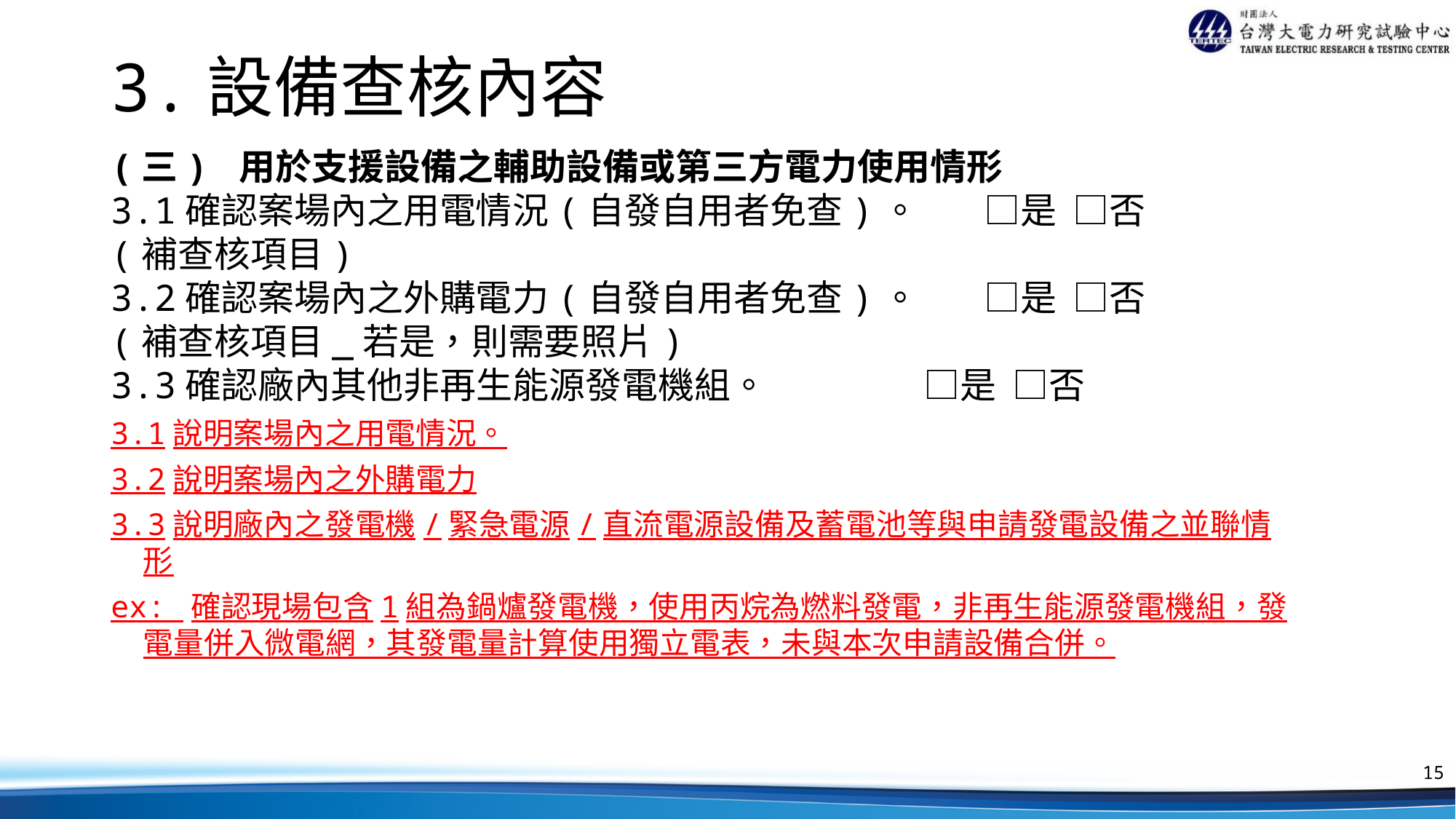

# 3.設備查核內容
(三) 用於支援設備之輔助設備或第三方電力使用情形
3.1確認案場內之用電情況(自發自用者免查)。	□是  □否
(補查核項目)
3.2確認案場內之外購電力(自發自用者免查)。	□是  □否
(補查核項目_若是，則需要照片)
3.3確認廠內其他非再生能源發電機組。	      □是  □否
3.1說明案場內之用電情況。
3.2說明案場內之外購電力
3.3說明廠內之發電機/緊急電源/直流電源設備及蓄電池等與申請發電設備之並聯情形
ex: 確認現場包含1組為鍋爐發電機，使用丙烷為燃料發電，非再生能源發電機組，發電量併入微電網，其發電量計算使用獨立電表，未與本次申請設備合併。
15